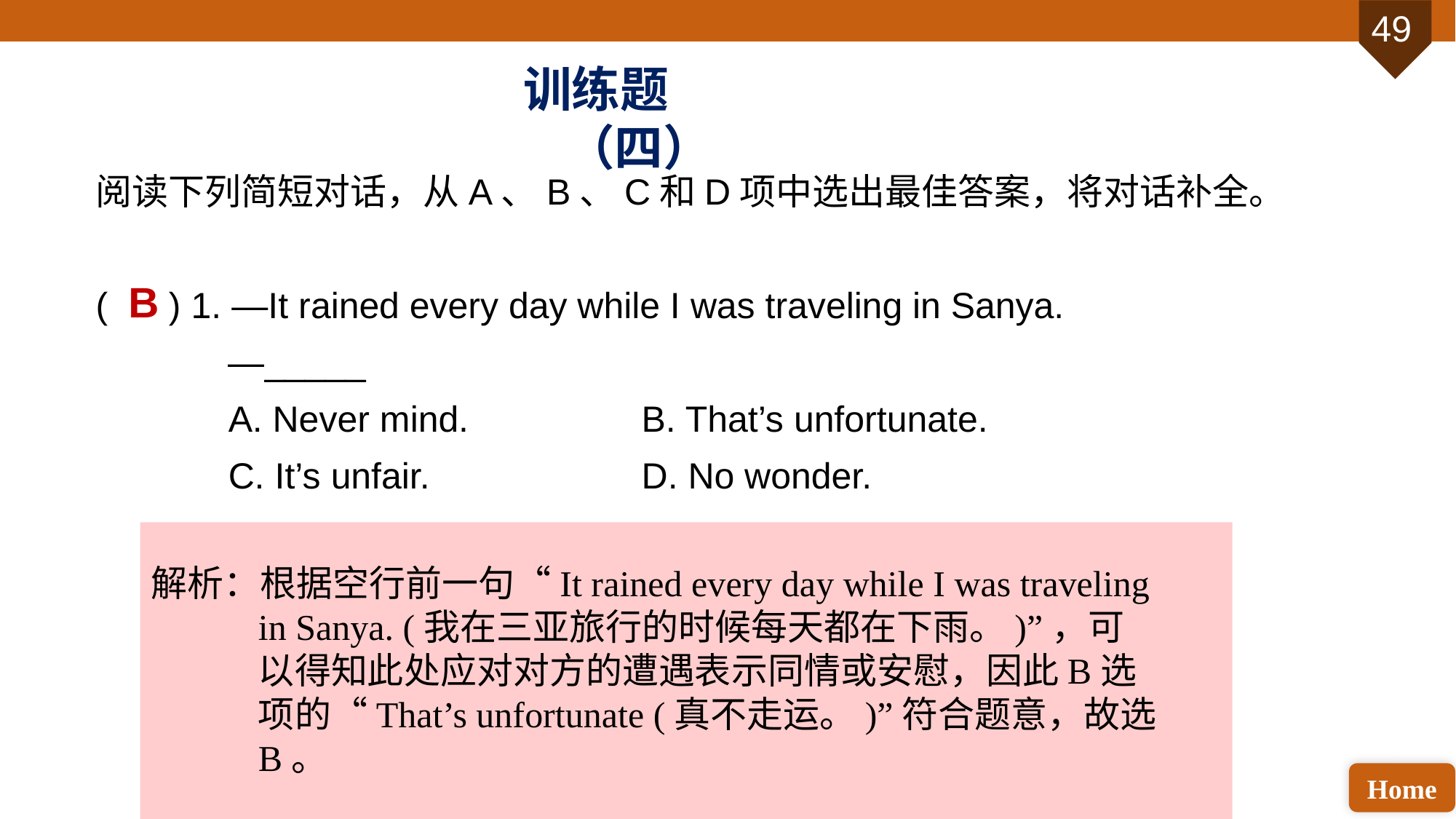

训练题（四）
阅读下列简短对话，从A、B、C和D项中选出最佳答案，将对话补全。

(      ) 1. —It rained every day while I was traveling in Sanya.
             —_____
             A. Never mind. 		B. That’s unfortunate.
             C. It’s unfair. 		D. No wonder.
B

解析：根据空行前一句“It rained every day while I was traveling in Sanya. (我在三亚旅行的时候每天都在下雨。)”，可以得知此处应对对方的遭遇表示同情或安慰，因此B选项的“That’s unfortunate (真不走运。)”符合题意，故选B。